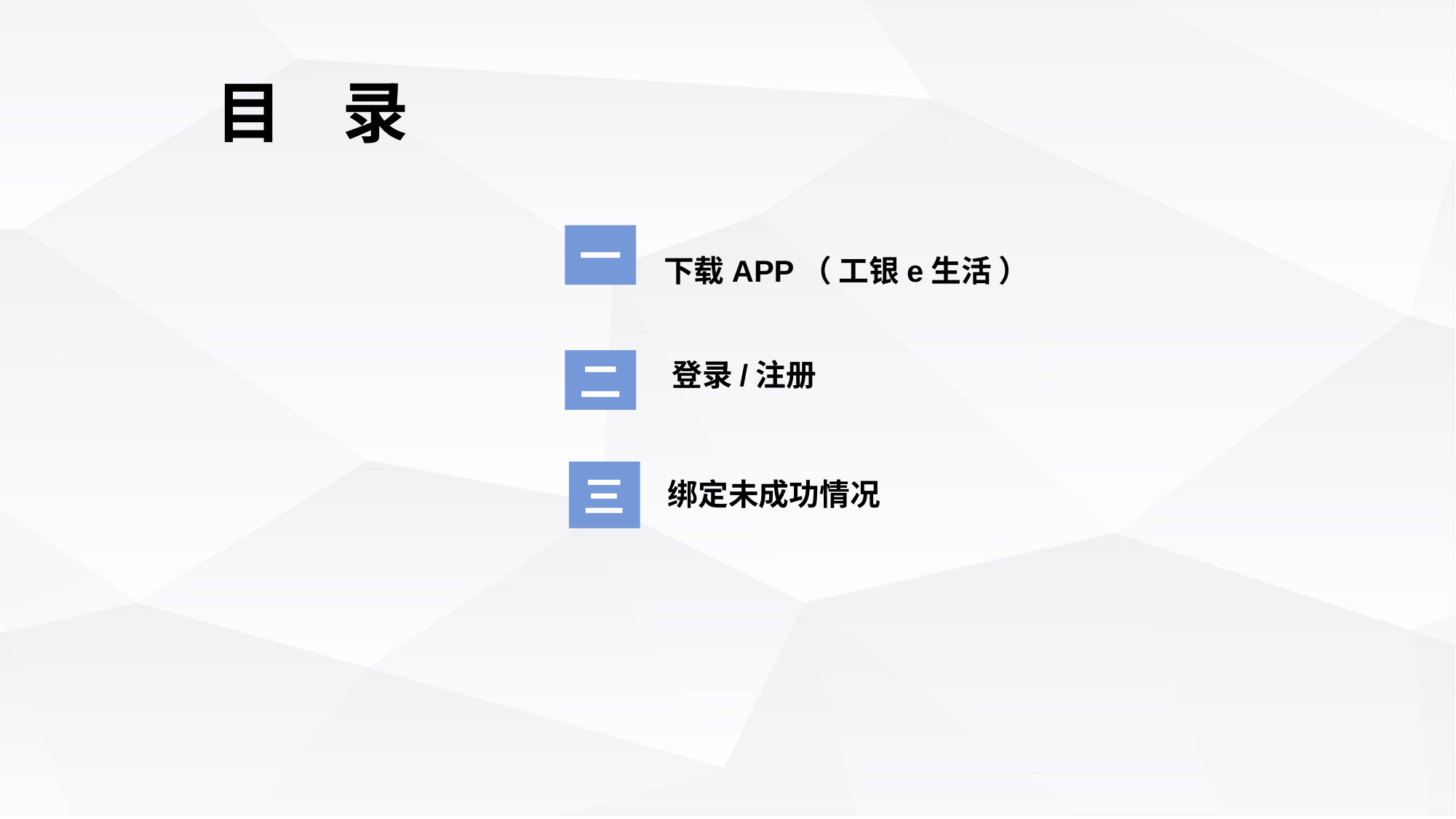

目    录
一
下载APP（ 工银e生活 ）
二
  登录/注册

三
绑定未成功情况